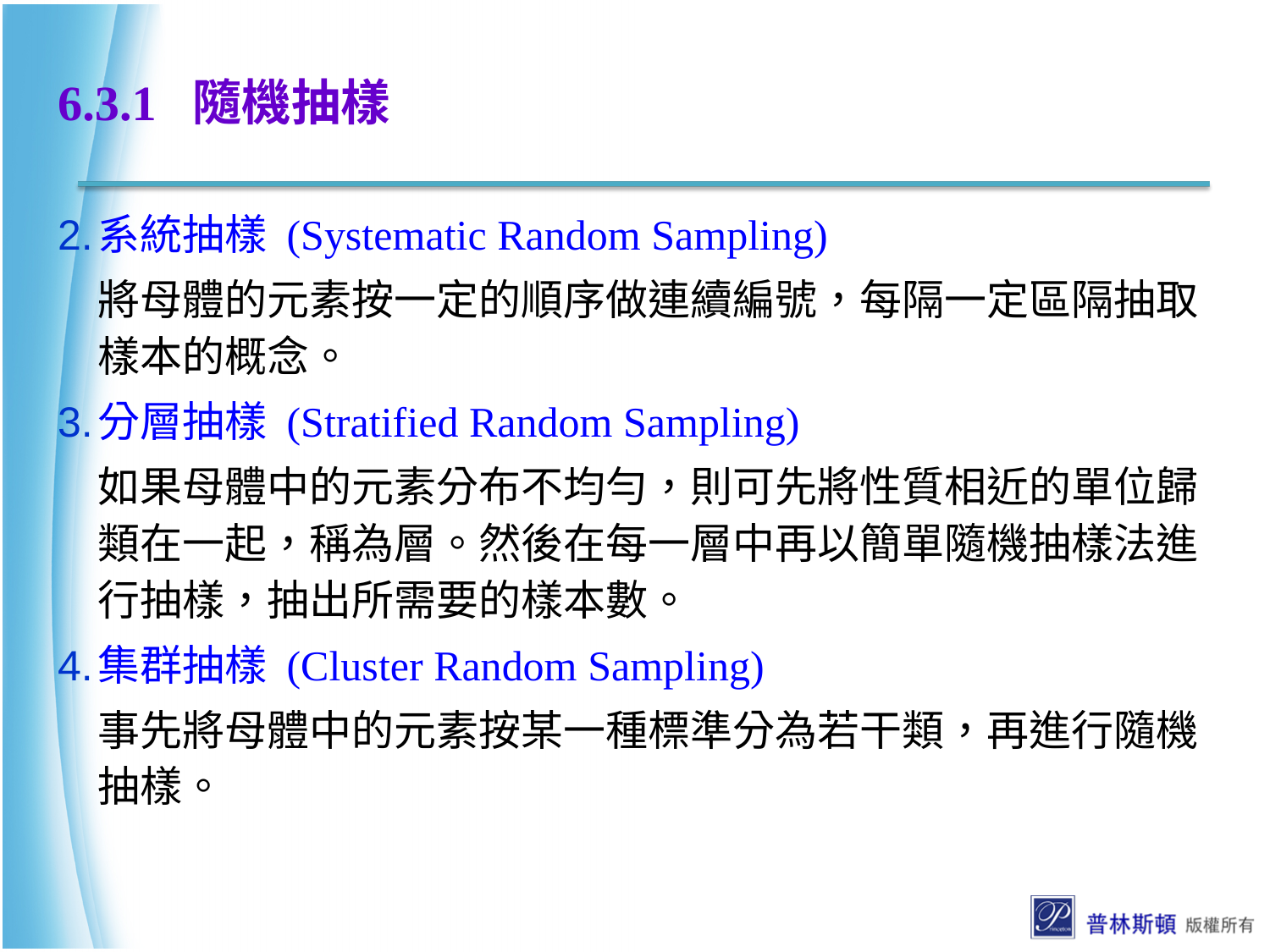

# 6.3.1  隨機抽樣
系統抽樣 (Systematic Random Sampling)
將母體的元素按一定的順序做連續編號，每隔一定區隔抽取樣本的概念。
分層抽樣 (Stratified Random Sampling)
如果母體中的元素分布不均勻，則可先將性質相近的單位歸類在一起，稱為層。然後在每一層中再以簡單隨機抽樣法進行抽樣，抽出所需要的樣本數。
集群抽樣 (Cluster Random Sampling)
事先將母體中的元素按某一種標準分為若干類，再進行隨機抽樣。